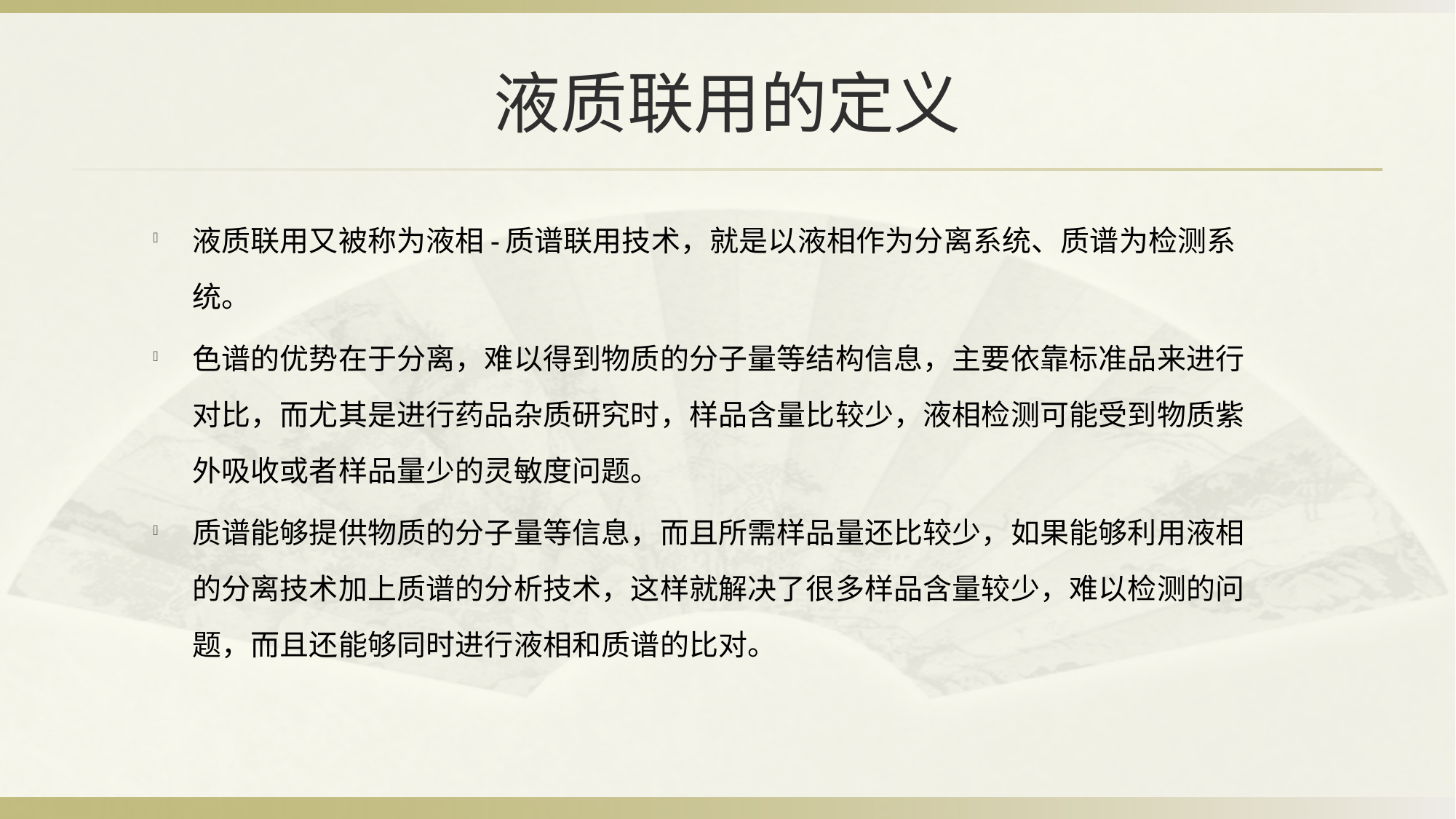

# 液质联用的定义
液质联用又被称为液相-质谱联用技术，就是以液相作为分离系统、质谱为检测系统。
色谱的优势在于分离，难以得到物质的分子量等结构信息，主要依靠标准品来进行对比，而尤其是进行药品杂质研究时，样品含量比较少，液相检测可能受到物质紫外吸收或者样品量少的灵敏度问题。
质谱能够提供物质的分子量等信息，而且所需样品量还比较少，如果能够利用液相的分离技术加上质谱的分析技术，这样就解决了很多样品含量较少，难以检测的问题，而且还能够同时进行液相和质谱的比对。